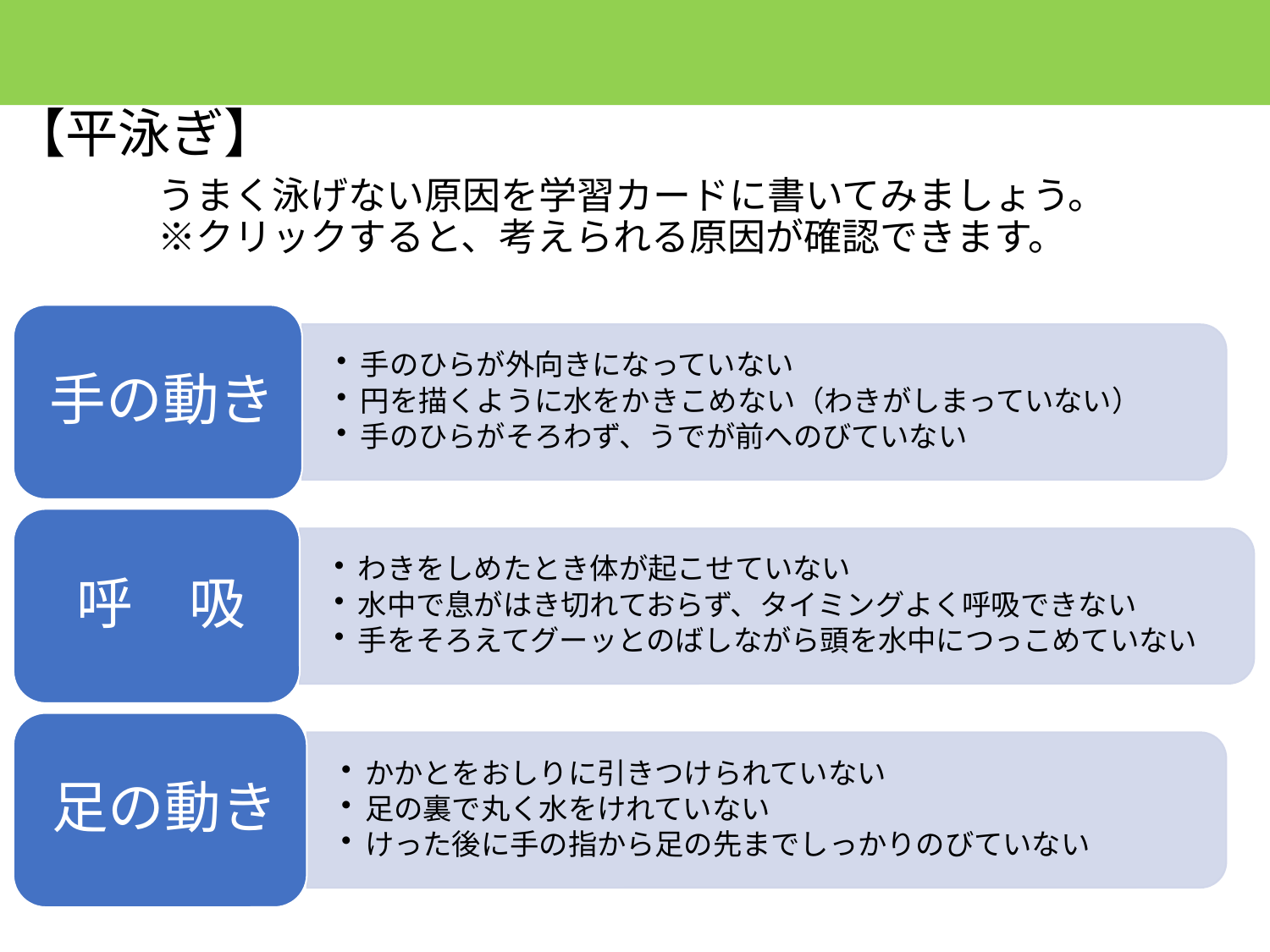

【平泳ぎ】
# うまく泳げない原因を学習カードに書いてみましょう。 　※クリックすると、考えられる原因が確認できます。
手のひらが外向きになっていない
円を描くように水をかきこめない（わきがしまっていない）
手のひらがそろわず、うでが前へのびていない
手の動き
わきをしめたとき体が起こせていない
水中で息がはき切れておらず、タイミングよく呼吸できない
手をそろえてグーッとのばしながら頭を水中につっこめていない
呼　吸
かかとをおしりに引きつけられていない
足の裏で丸く水をけれていない
けった後に手の指から足の先までしっかりのびていない
足の動き